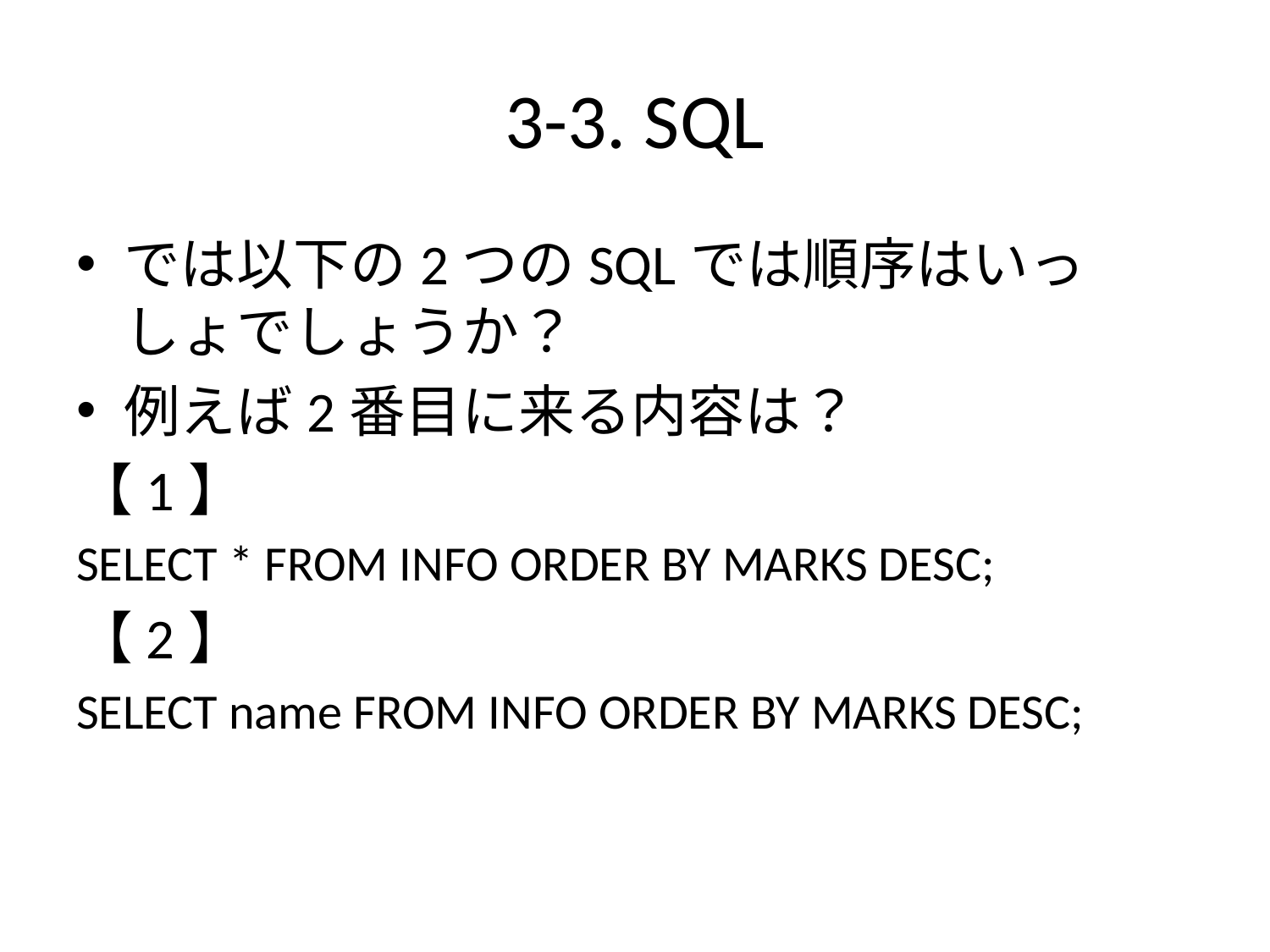

# 3-3. SQL
では以下の2つのSQLでは順序はいっしょでしょうか？
例えば2番目に来る内容は？
【1】
SELECT * FROM INFO ORDER BY MARKS DESC;
【2】
SELECT name FROM INFO ORDER BY MARKS DESC;